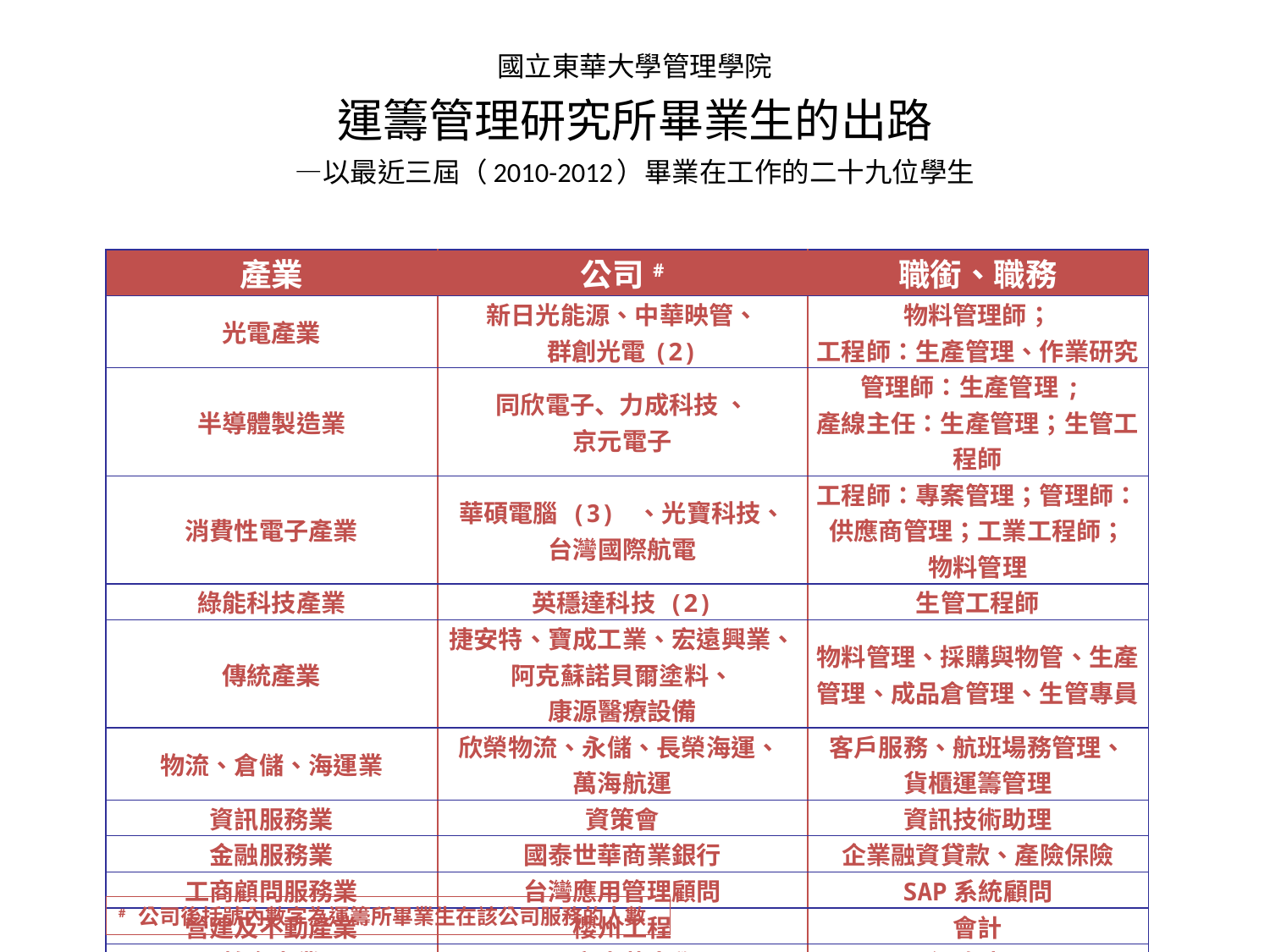

# 國立東華大學管理學院 運籌管理研究所畢業生的出路 —以最近三屆（2010-2012）畢業在工作的二十九位學生
| 產業 | 公司# | 職銜、職務 |
| --- | --- | --- |
| 光電產業 | 新日光能源、中華映管、 群創光電(2) | 物料管理師； 工程師：生產管理、作業研究 |
| 半導體製造業 | 同欣電子、力成科技 、 京元電子 | 管理師：生產管理; 產線主任：生產管理；生管工程師 |
| 消費性電子產業 | 華碩電腦 (3) 、光寶科技、 台灣國際航電 | 工程師：專案管理；管理師：供應商管理；工業工程師； 物料管理 |
| 綠能科技產業 | 英穩達科技 (2) | 生管工程師 |
| 傳統產業 | 捷安特、寶成工業、宏遠興業、 阿克蘇諾貝爾塗料、 康源醫療設備 | 物料管理、採購與物管、生產管理、成品倉管理、生管專員 |
| 物流、倉儲、海運業 | 欣榮物流、永儲、長榮海運、 萬海航運 | 客戶服務、航班場務管理、 貨櫃運籌管理 |
| 資訊服務業 | 資策會 | 資訊技術助理 |
| 金融服務業 | 國泰世華商業銀行 | 企業融資貸款、產險保險 |
| 工商顧問服務業 | 台灣應用管理顧問 | SAP系統顧問 |
| 營建及不動產業 | 櫻州工程 | 會計 |
| 教育事業 | 國立東華大學 | 行政助理 |
| 學生 | 台灣大學商學研究所 | 博士生 |
# 公司後括號內數字為運籌所畢業生在該公司服務的人數